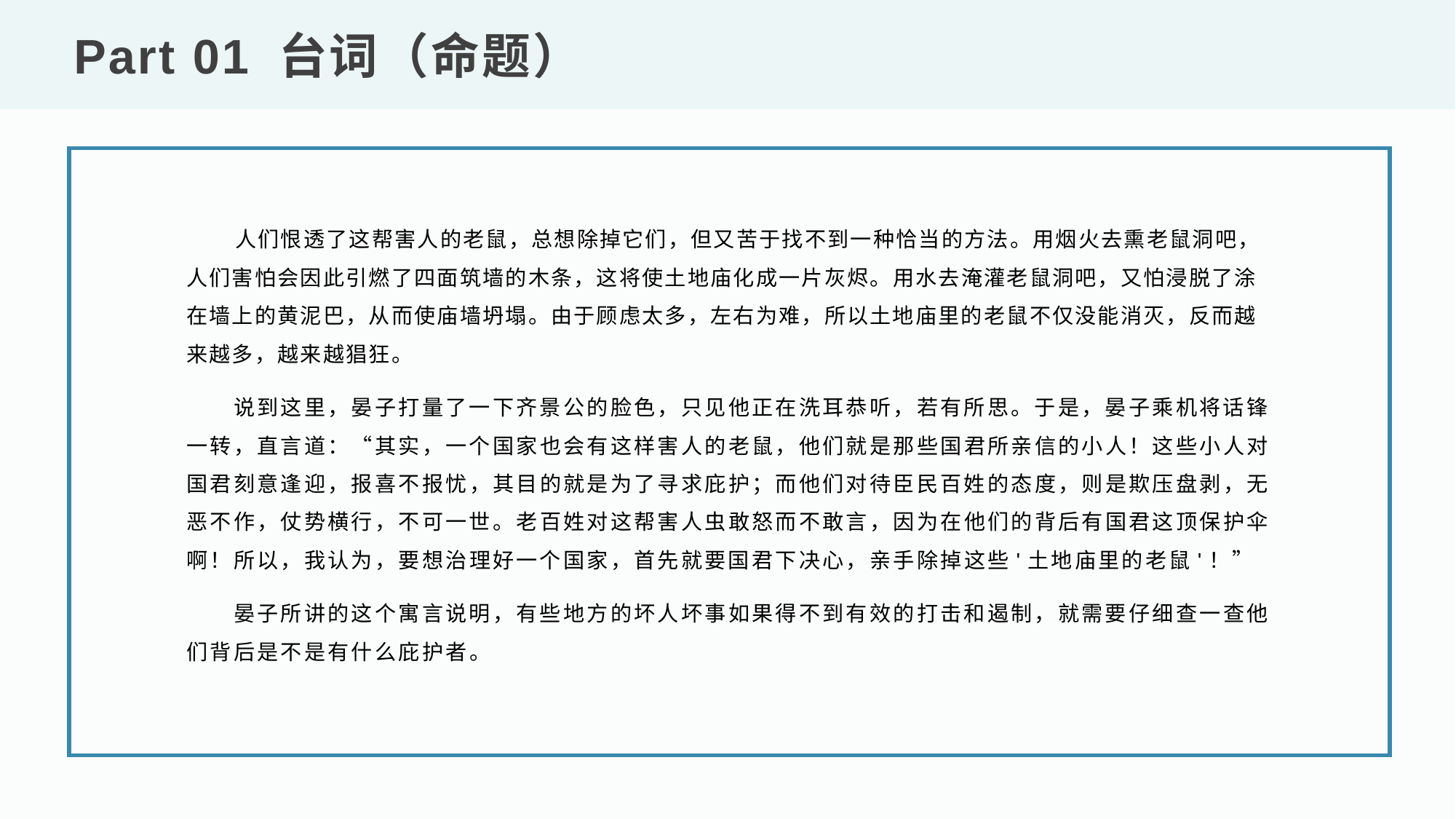

Part 01 台词（命题）

       人们恨透了这帮害人的老鼠，总想除掉它们，但又苦于找不到一种恰当的方法。用烟火去熏老鼠洞吧，人们害怕会因此引燃了四面筑墙的木条，这将使土地庙化成一片灰烬。用水去淹灌老鼠洞吧，又怕浸脱了涂在墙上的黄泥巴，从而使庙墙坍塌。由于顾虑太多，左右为难，所以土地庙里的老鼠不仅没能消灭，反而越来越多，越来越猖狂。
      说到这里，晏子打量了一下齐景公的脸色，只见他正在洗耳恭听，若有所思。于是，晏子乘机将话锋一转，直言道：“其实，一个国家也会有这样害人的老鼠，他们就是那些国君所亲信的小人！这些小人对国君刻意逢迎，报喜不报忧，其目的就是为了寻求庇护；而他们对待臣民百姓的态度，则是欺压盘剥，无恶不作，仗势横行，不可一世。老百姓对这帮害人虫敢怒而不敢言，因为在他们的背后有国君这顶保护伞啊！所以，我认为，要想治理好一个国家，首先就要国君下决心，亲手除掉这些'土地庙里的老鼠'！”
      晏子所讲的这个寓言说明，有些地方的坏人坏事如果得不到有效的打击和遏制，就需要仔细查一查他们背后是不是有什么庇护者。